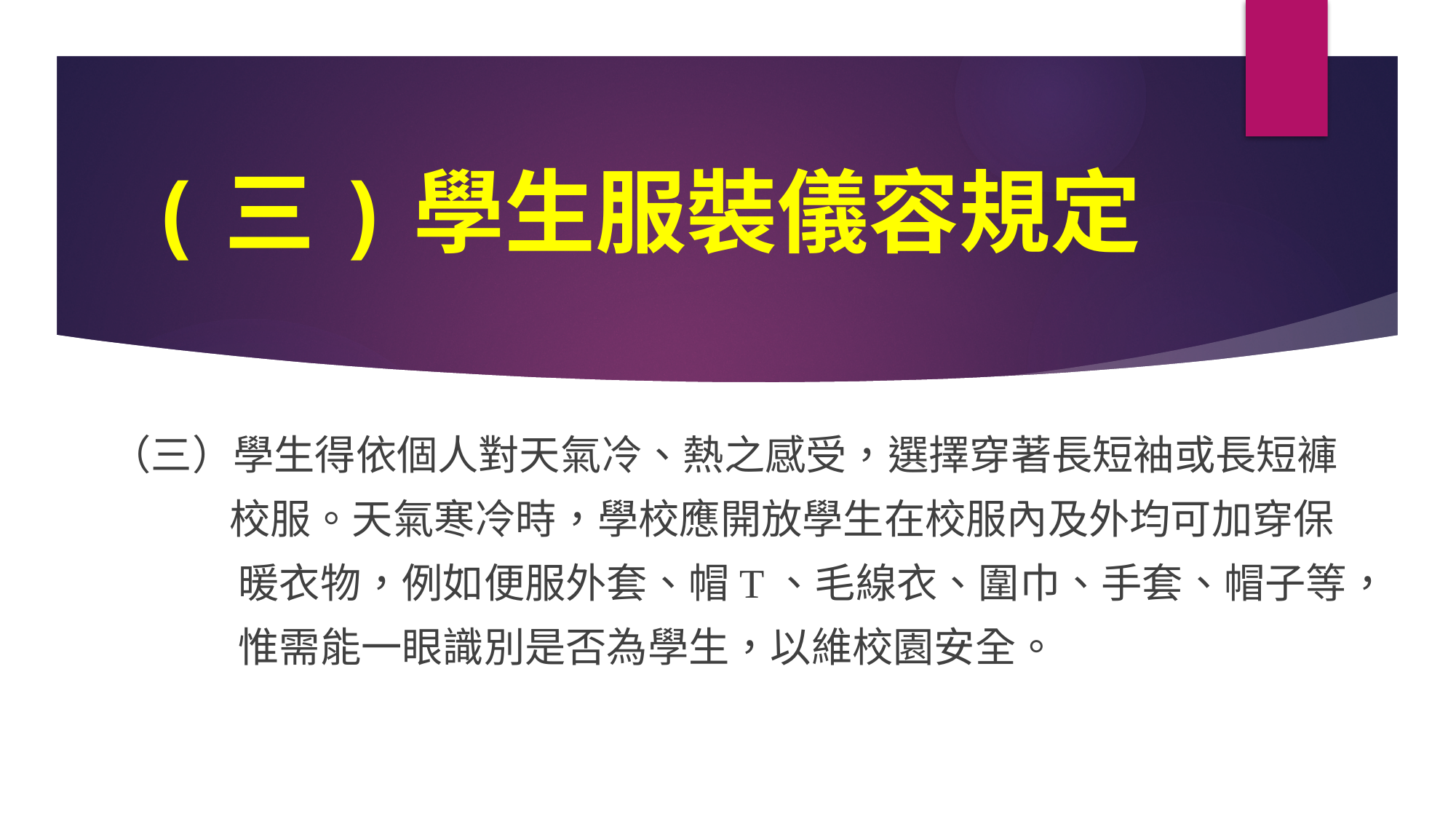

# (三)學生服裝儀容規定
（三）學生得依個人對天氣冷、熱之感受，選擇穿著長短袖或長短褲
            校服。天氣寒冷時，學校應開放學生在校服內及外均可加穿保
             暖衣物，例如便服外套、帽T、毛線衣、圍巾、手套、帽子等，
             惟需能一眼識別是否為學生，以維校園安全。